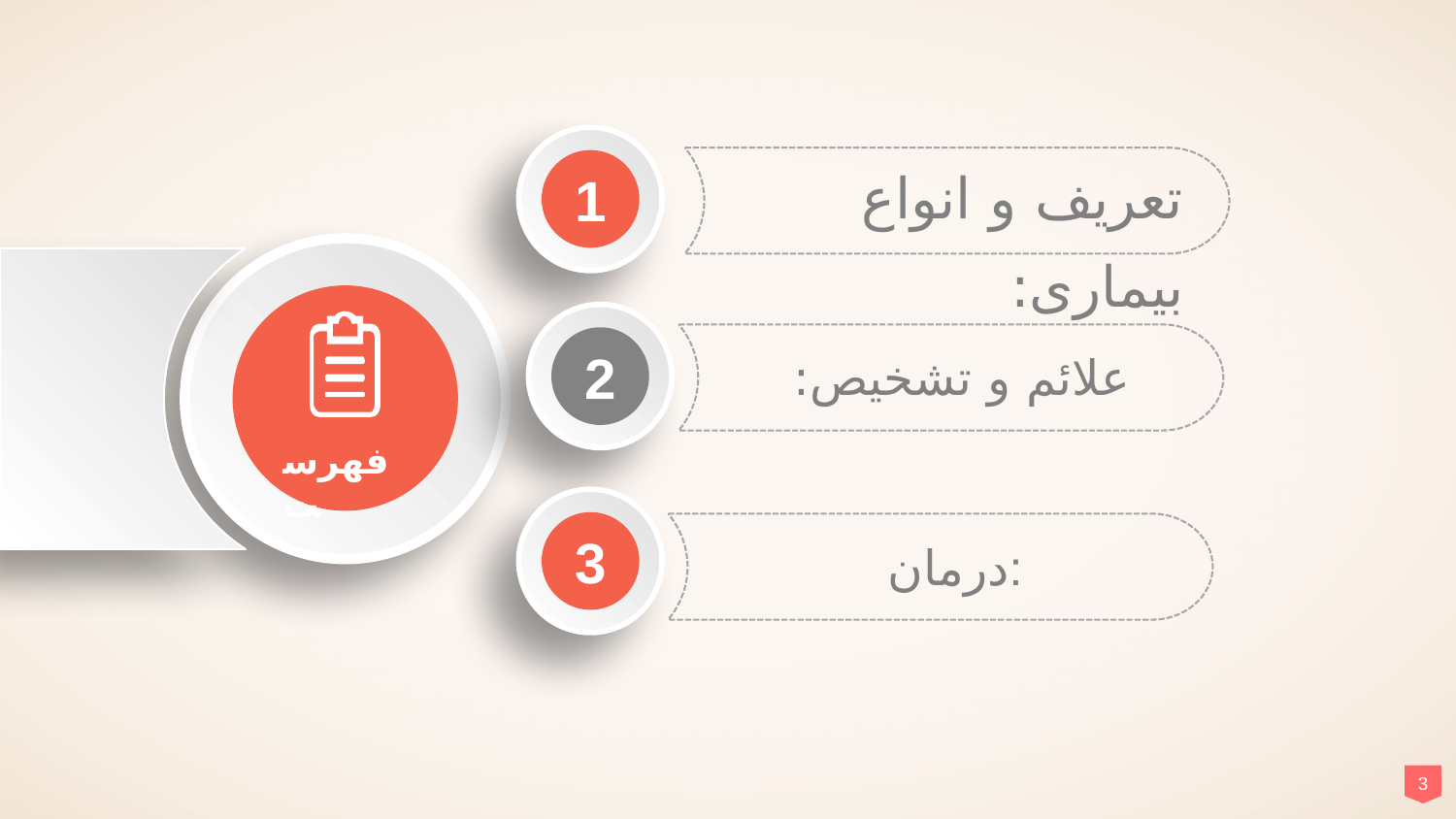

行业PPT模板http://www.1ppt.com/hangye/

1
تعریف و انواع بیماری:

2

علائم و تشخیص:
فهرست

3

درمان:

3